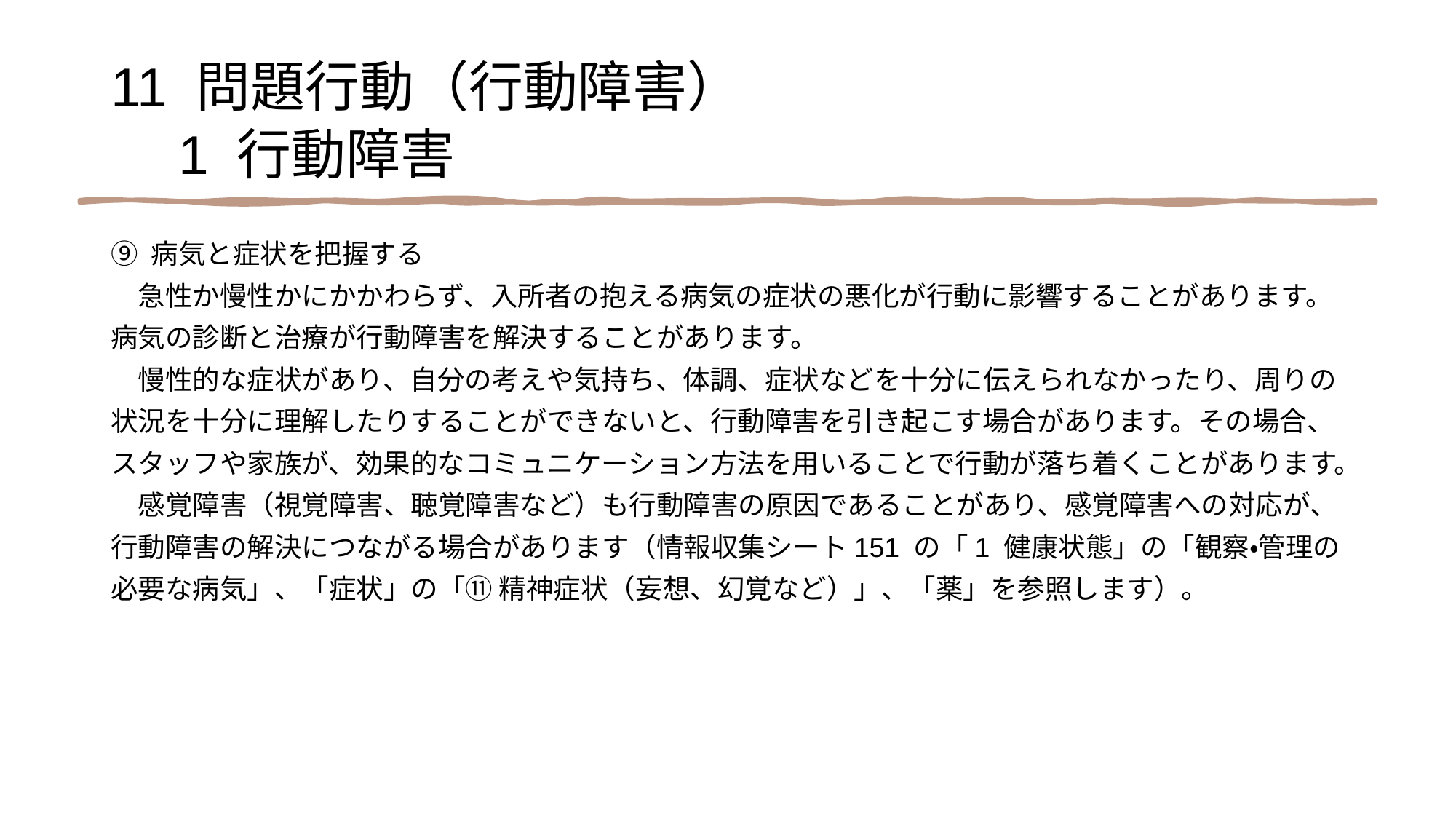

11 問題行動（行動障害）
　1 行動障害

⑨ 病気と症状を把握する
　急性か慢性かにかかわらず、入所者の抱える病気の症状の悪化が行動に影響することがあります。
病気の診断と治療が行動障害を解決することがあります。
　慢性的な症状があり、自分の考えや気持ち、体調、症状などを十分に伝えられなかったり、周りの
状況を十分に理解したりすることができないと、行動障害を引き起こす場合があります。その場合、
スタッフや家族が、効果的なコミュニケーション方法を用いることで行動が落ち着くことがあります。
　感覚障害（視覚障害、聴覚障害など）も行動障害の原因であることがあり、感覚障害への対応が、
行動障害の解決につながる場合があります（情報収集シート151 の「1 健康状態」の「観察・管理の
必要な病気」、「症状」の「⑪ 精神症状（妄想、幻覚など）」、「薬」を参照します）。